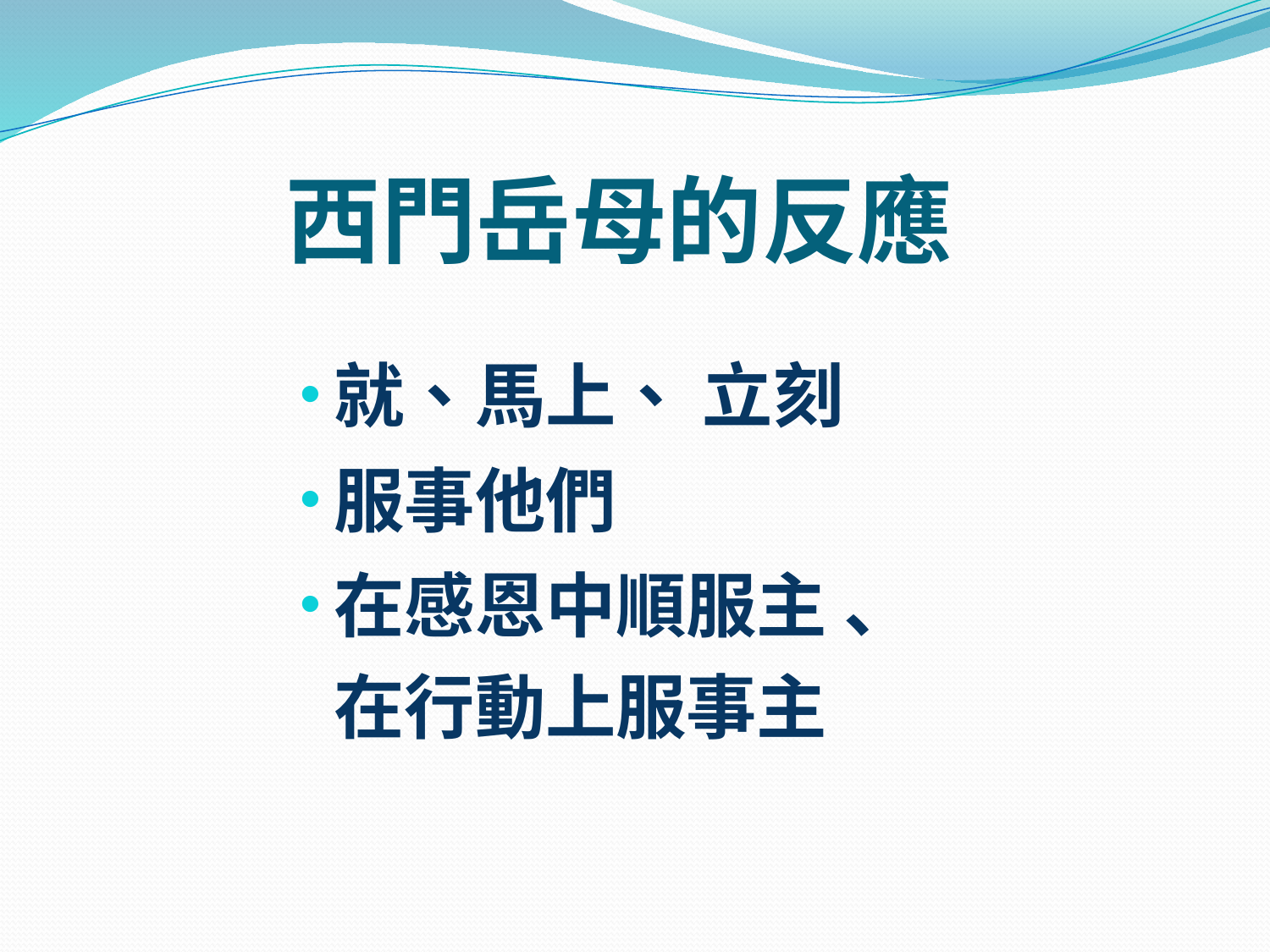

# 西門岳母的反應
就、馬上、 立刻
服事他們
在感恩中順服主 、在行動上服事主